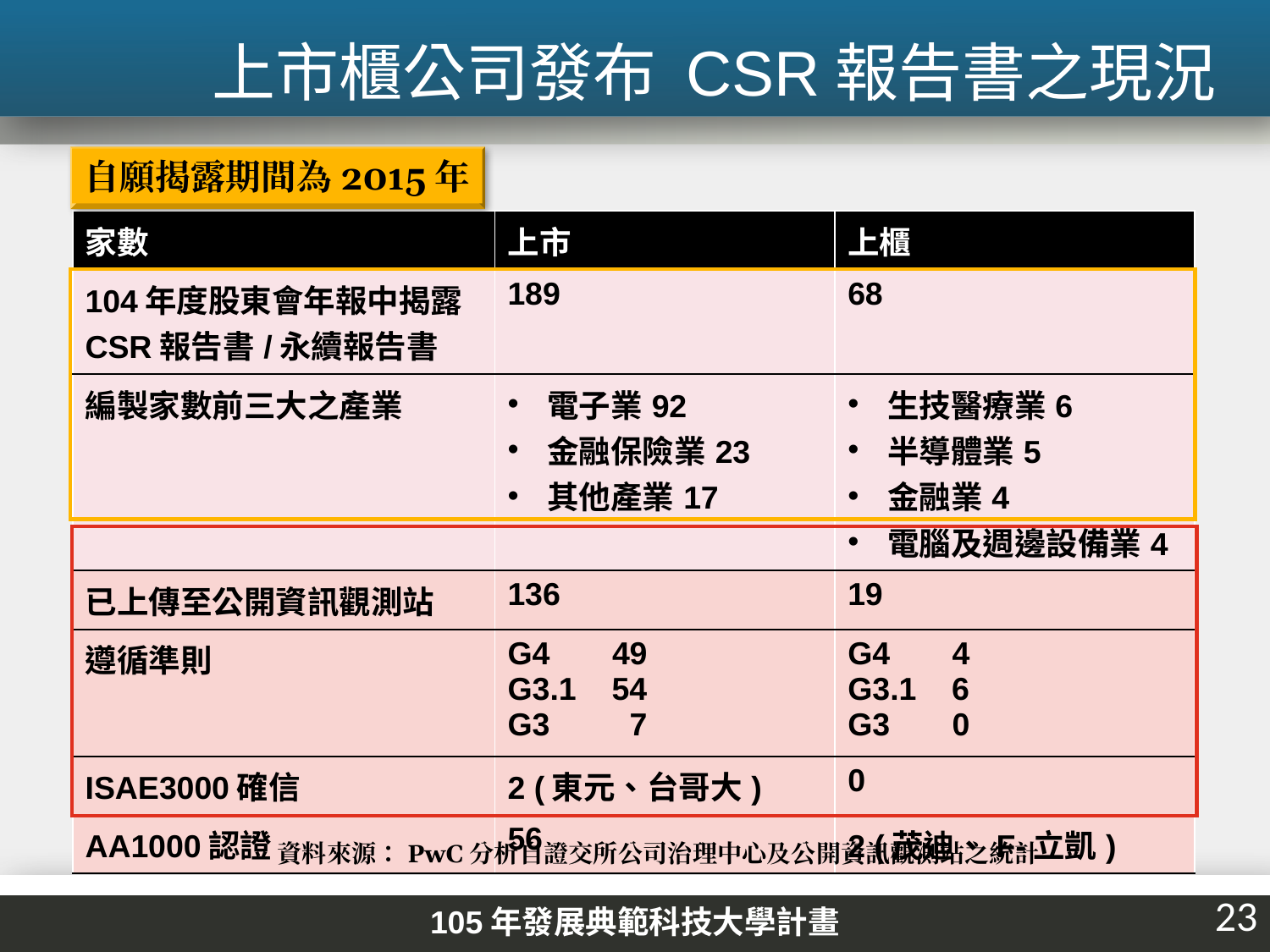

上市櫃公司發布 CSR報告書之現況

自願揭露期間為2015年
| 家數 | 上市 | 上櫃 |
| --- | --- | --- |
| 104年度股東會年報中揭露CSR報告書/永續報告書 | 189 | 68 |
| 編製家數前三大之產業 | 電子業92 金融保險業23 其他產業17 | 生技醫療業6 半導體業5 金融業4 電腦及週邊設備業4 |
| 已上傳至公開資訊觀測站 | 136 | 19 |
| 遵循準則 | G4 49 G3.1 54 G3 7 | G4 4 G3.1 6 G3 0 |
| ISAE3000確信 | 2 (東元、台哥大) | 0 |
| AA1000認證 | 56 | 2 (茂迪、F-立凱) |

資料來源：PwC分析自證交所公司治理中心及公開資訊觀測站之統計
23